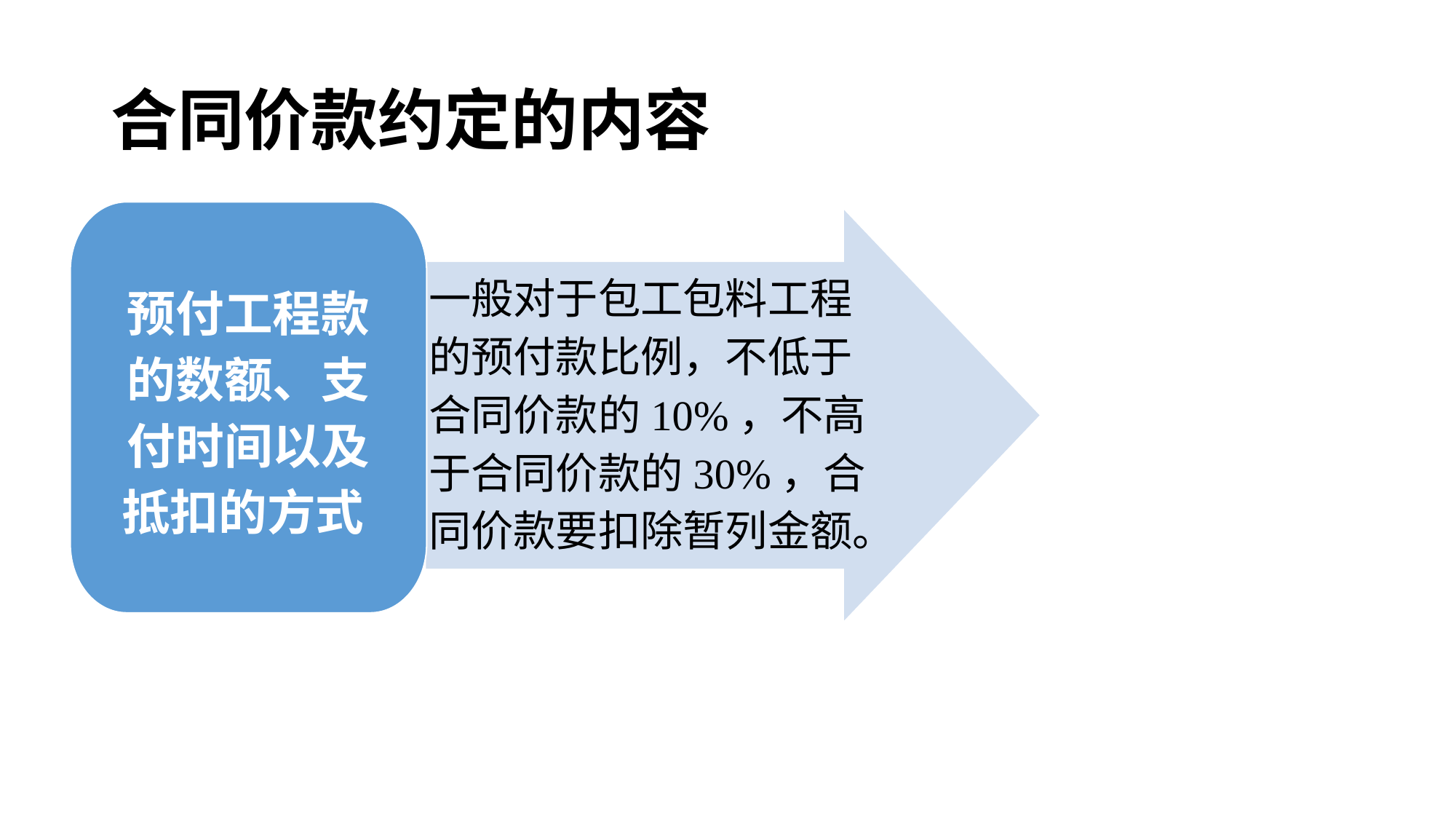

# 合同价款约定的内容
预付工程款的数额、支付时间以及抵扣的方式
一般对于包工包料工程的预付款比例，不低于合同价款的10%，不高于合同价款的30%，合同价款要扣除暂列金额。